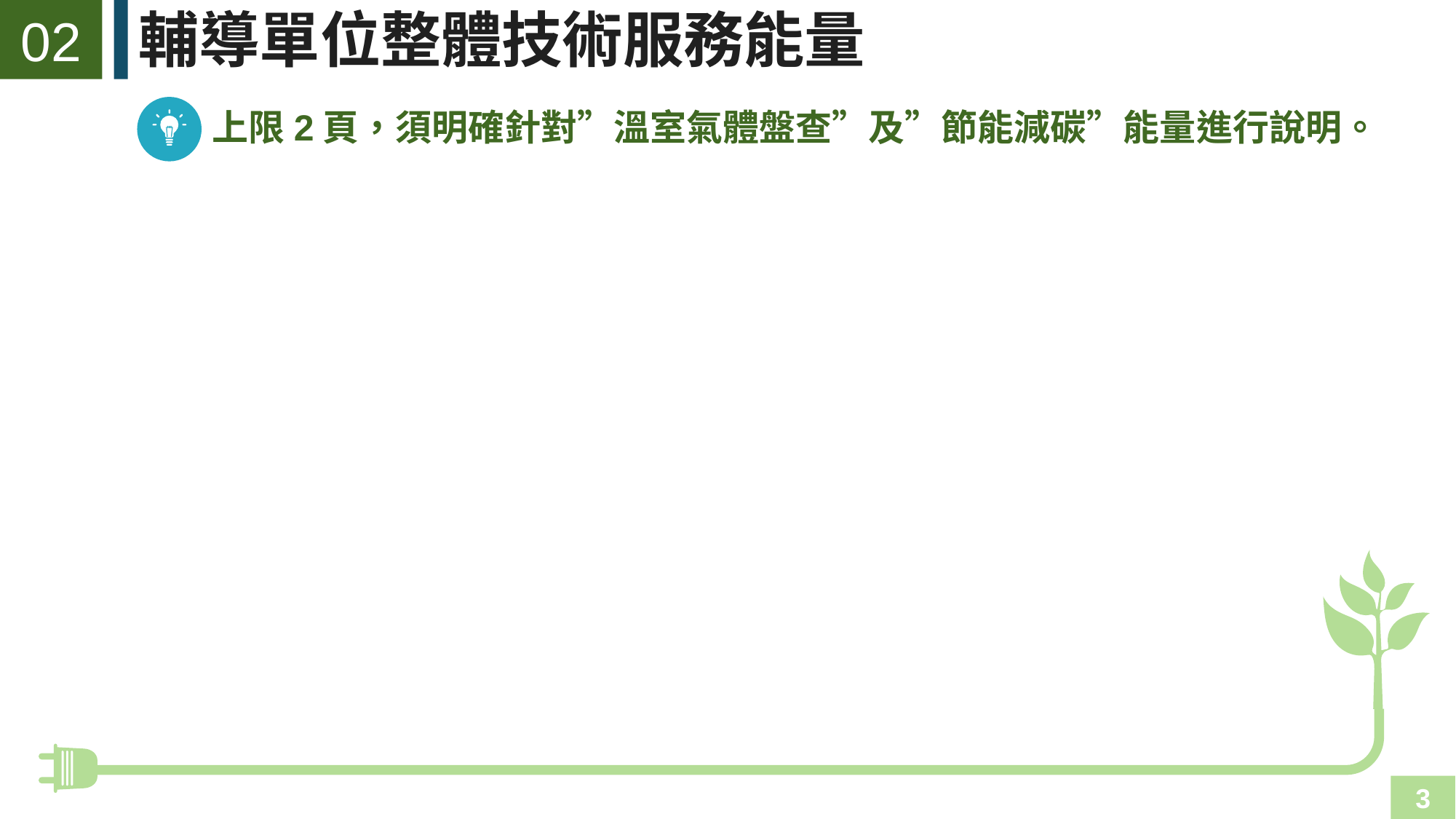

02
輔導單位整體技術服務能量

上限2頁，須明確針對”溫室氣體盤查”及”節能減碳”能量進行說明。